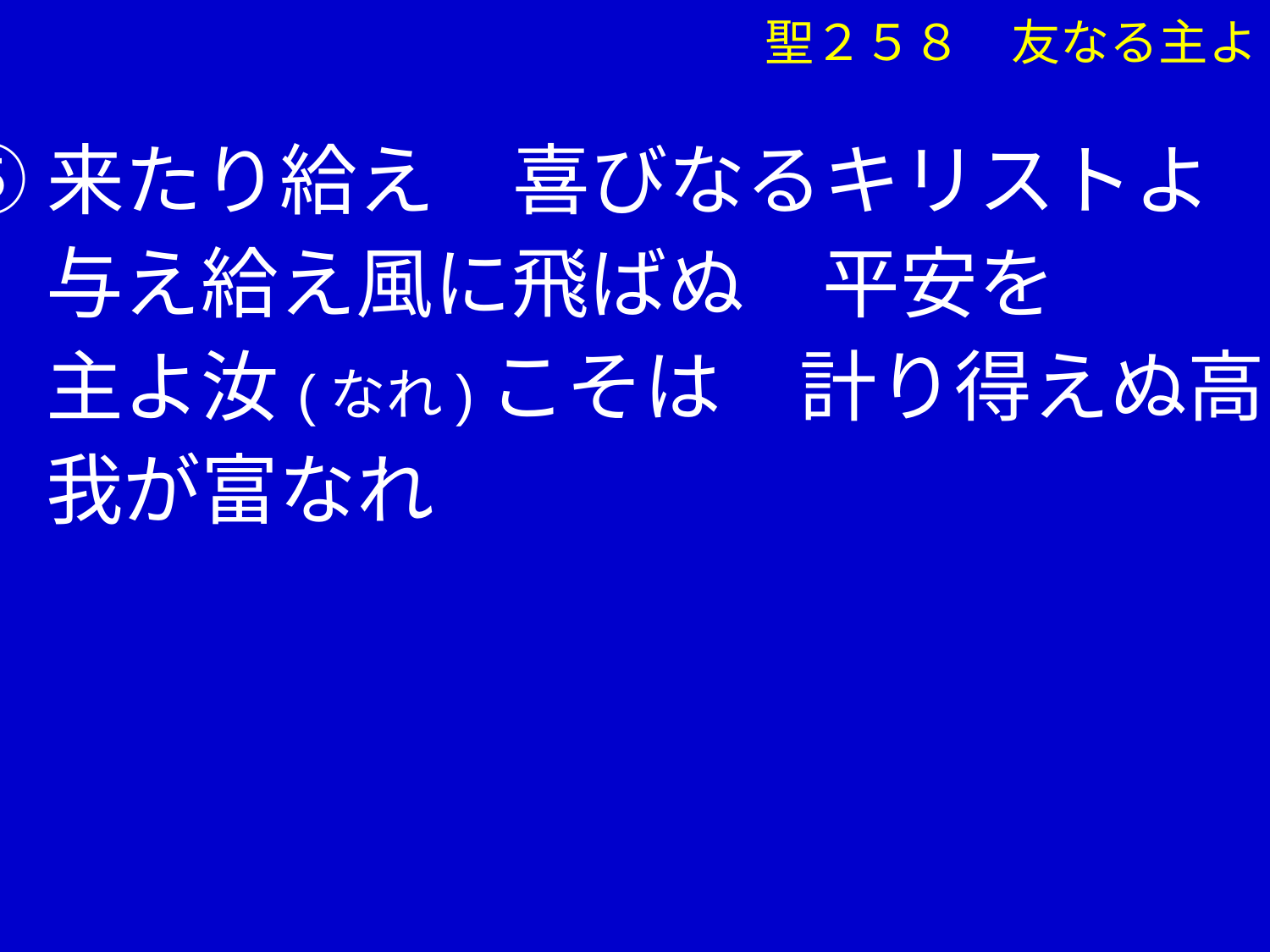

聖２５８　友なる主よ
⑤来たり給え　喜びなるキリストよ
　 与え給え風に飛ばぬ　平安を
　 主よ汝(なれ)こそは　計り得えぬ高き
　 我が富なれ